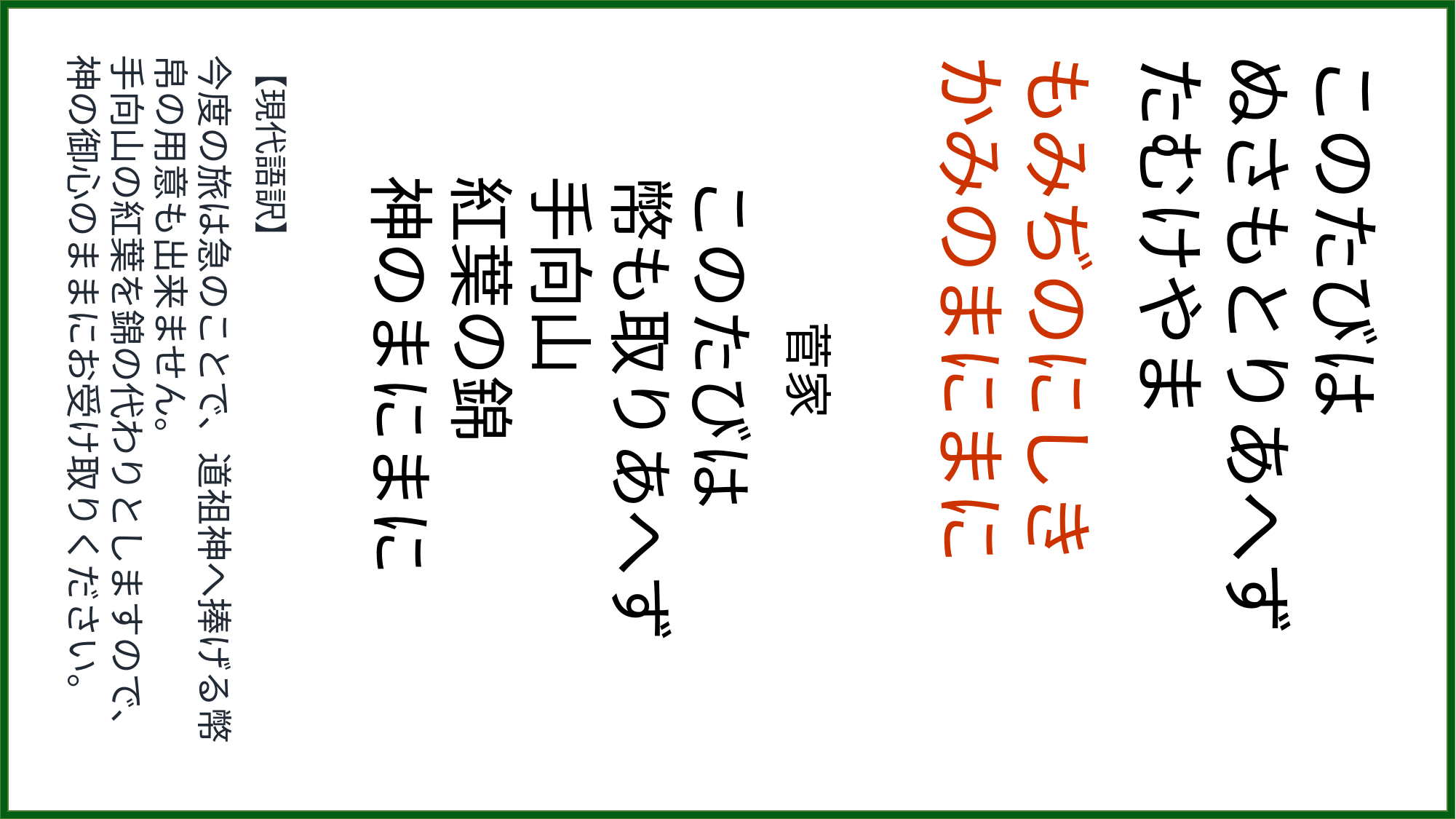

【現代語訳】

今度の旅は急のことで、道祖神へ捧げる幣帛の用意も出来ません。
手向山の紅葉を錦の代わりとしますので、神の御心のままにお受け取りください。
　　　菅家

このたびは
幣も取りあへず
手向山
紅葉の錦
神のまにまに
もみぢのにしき
かみのまにまに
このたびは
ぬさもとりあへず
たむけやま